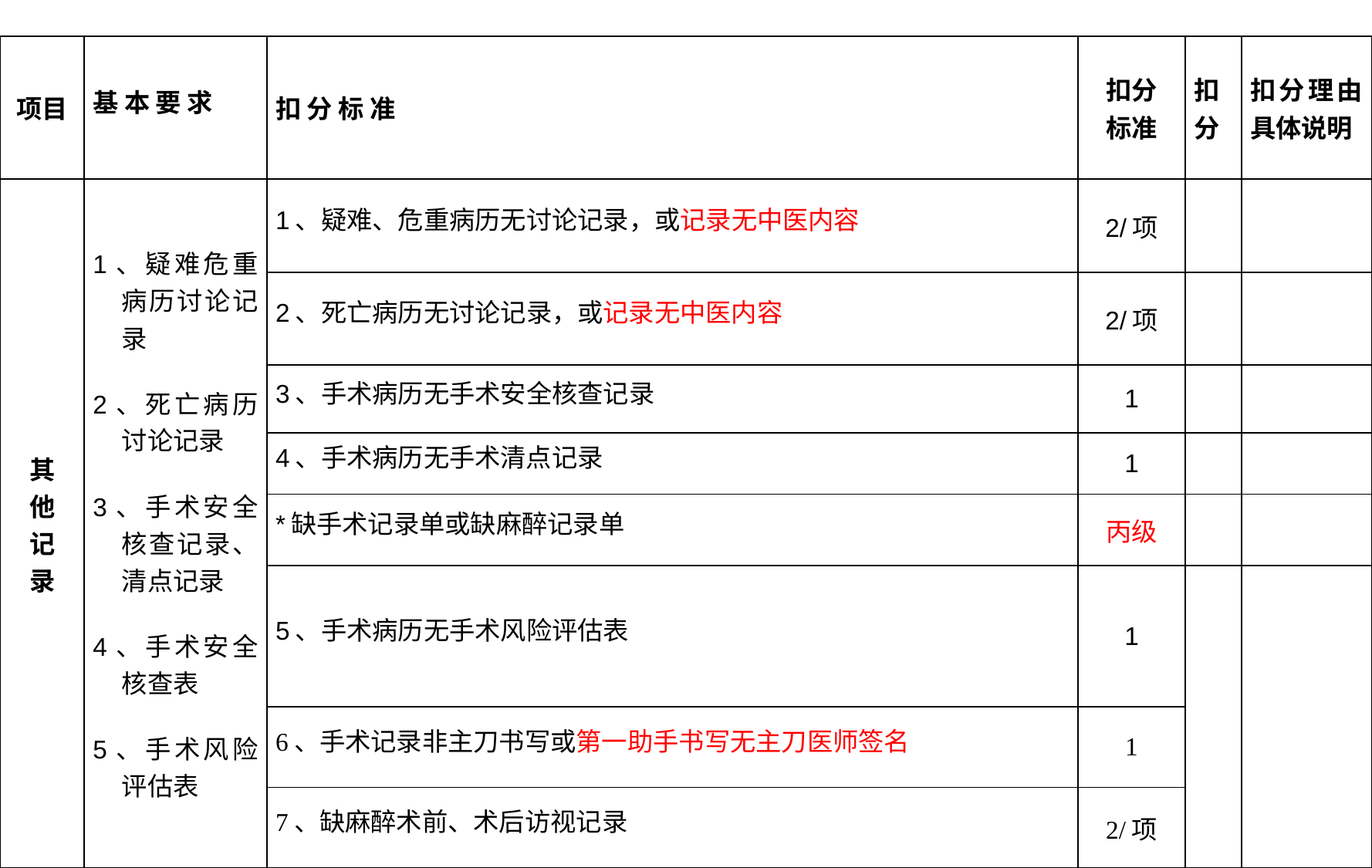

| 项目 | 基 本 要 求 | 扣 分 标 准 | 扣分 标准 | 扣分 | 扣分理由具体说明 |
| --- | --- | --- | --- | --- | --- |
| 其 他 记 录 | 1、疑难危重病历讨论记录 2、死亡病历讨论记录 3、手术安全核查记录、清点记录 4、手术安全核查表 5、手术风险评估表 | 1、疑难、危重病历无讨论记录，或记录无中医内容 | 2/项 |  |  |
|  |  | 2、死亡病历无讨论记录，或记录无中医内容 | 2/项 |  |  |
|  |  | 3、手术病历无手术安全核查记录 | 1 |  |  |
|  |  | 4、手术病历无手术清点记录 | 1 |  |  |
|  |  | \*缺手术记录单或缺麻醉记录单 | 丙级 |  |  |
|  |  | 5、手术病历无手术风险评估表 | 1 |  |  |
|  |  | 6、手术记录非主刀书写或第一助手书写无主刀医师签名 | 1 |  |  |
|  |  | 7、缺麻醉术前、术后访视记录 | 2/项 |  |  |